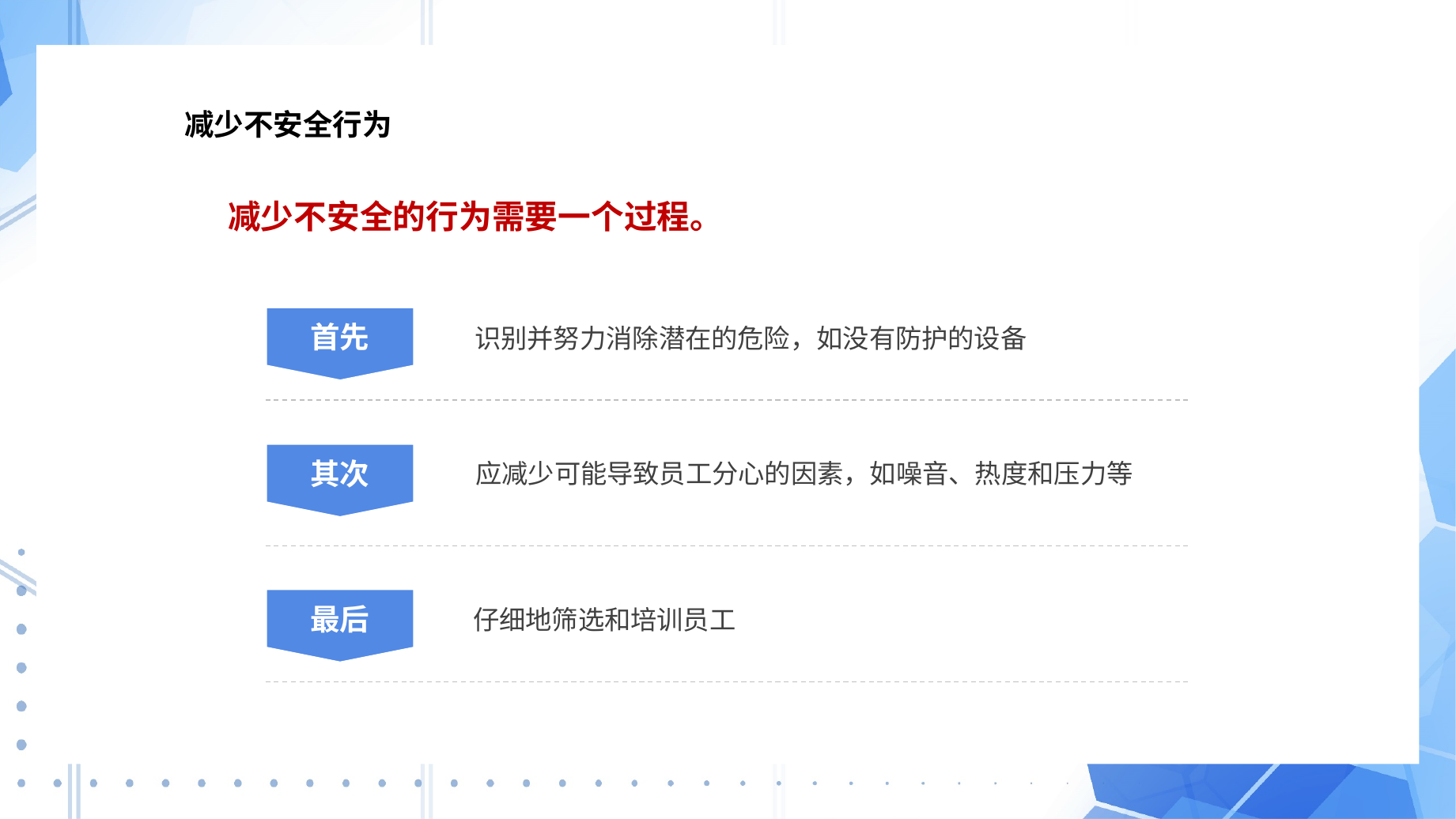

3
减少不安全行为
减少不安全的行为需要一个过程。
首先
识别并努力消除潜在的危险，如没有防护的设备
其次
应减少可能导致员工分心的因素，如噪音、热度和压力等
最后
仔细地筛选和培训员工